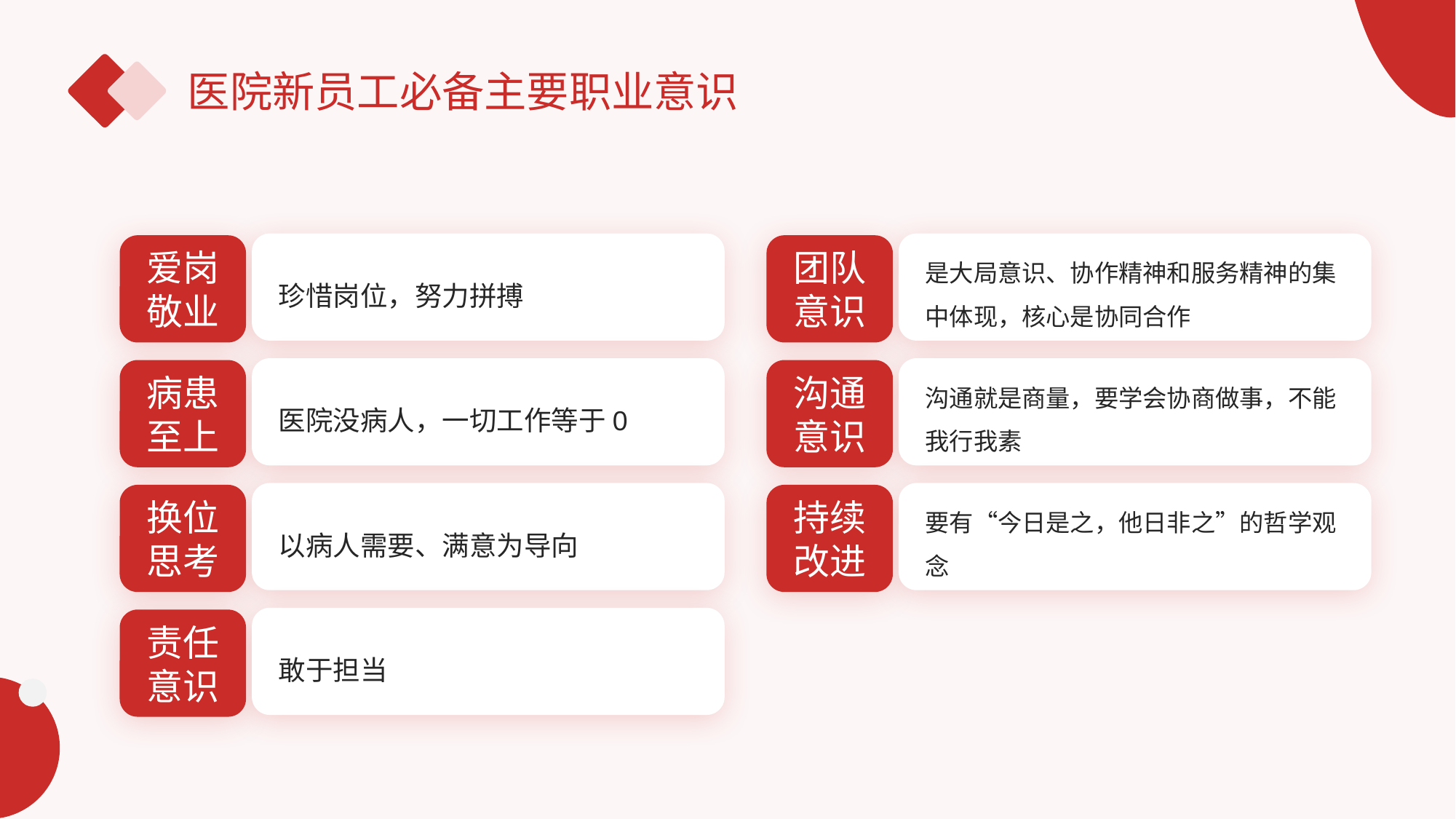

医院新员工必备主要职业意识

珍惜岗位，努力拼搏
爱岗敬业
是大局意识、协作精神和服务精神的集中体现，核心是协同合作
团队意识
医院没病人，一切工作等于0
病患至上
沟通就是商量，要学会协商做事，不能我行我素
沟通意识
以病人需要、满意为导向
换位思考
要有“今日是之，他日非之”的哲学观念
持续改进
敢于担当
责任意识